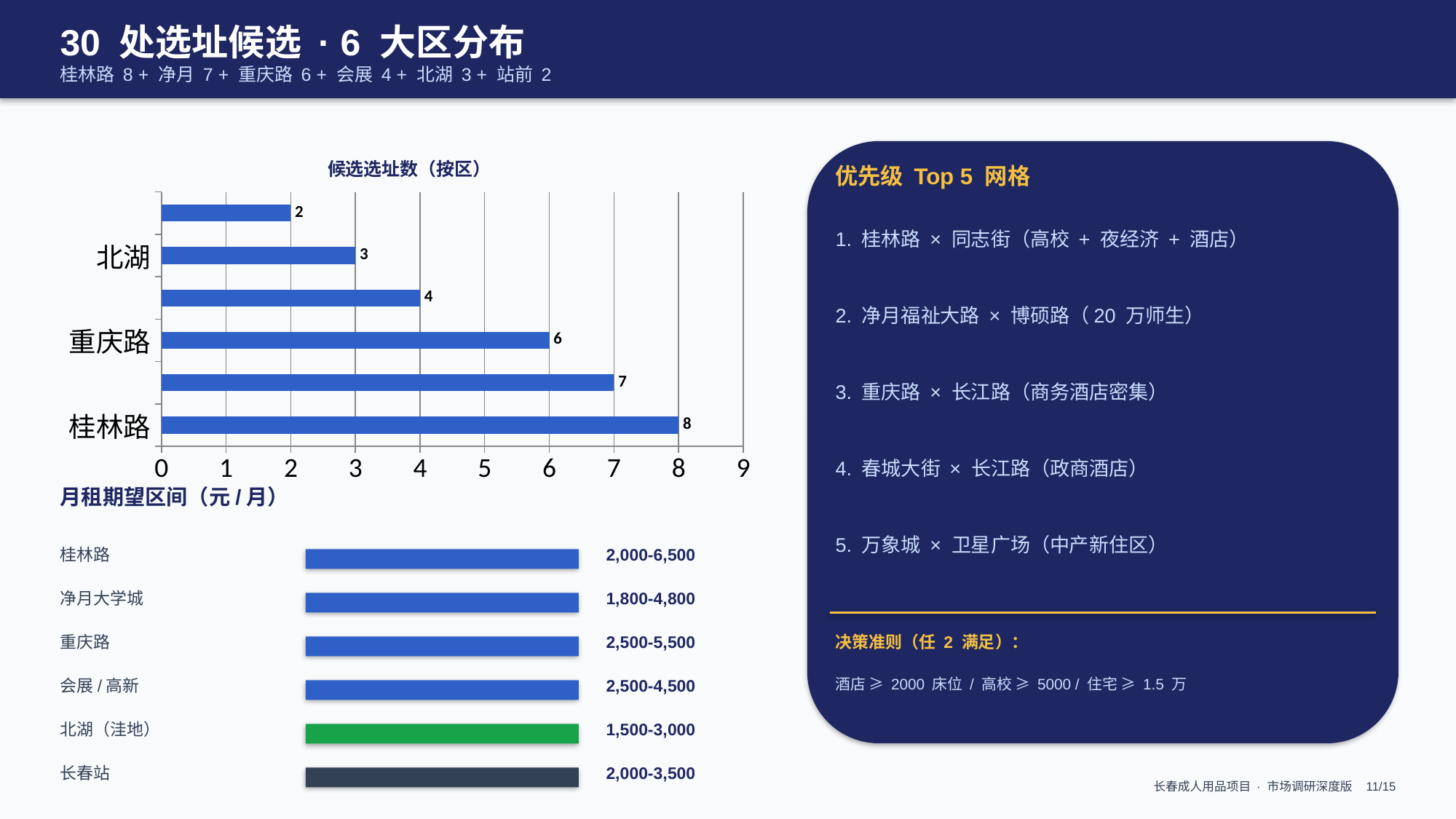

30 处选址候选 · 6 大区分布
桂林路 8 + 净月 7 + 重庆路 6 + 会展 4 + 北湖 3 + 站前 2

### Chart: 候选选址数（按区）

| Category | 候选数 |
|---|---|
| 桂林路 | 8.0 |
| 净月大学城 | 7.0 |
| 重庆路 | 6.0 |
| 会展/高新 | 4.0 |
| 北湖 | 3.0 |
| 长春站 | 2.0 |
优先级 Top 5 网格
1. 桂林路 × 同志街（高校 + 夜经济 + 酒店）
2. 净月福祉大路 × 博硕路（20 万师生）
3. 重庆路 × 长江路（商务酒店密集）
4. 春城大街 × 长江路（政商酒店）
月租期望区间（元/月）
5. 万象城 × 卫星广场（中产新住区）
桂林路
2,000-6,500

净月大学城
1,800-4,800

重庆路
2,500-5,500
决策准则（任 2 满足）：

会展/高新
2,500-4,500
酒店 ≥ 2000 床位 / 高校 ≥ 5000 / 住宅 ≥ 1.5 万

北湖（洼地）
1,500-3,000

长春站
2,000-3,500

长春成人用品项目 · 市场调研深度版    11/15